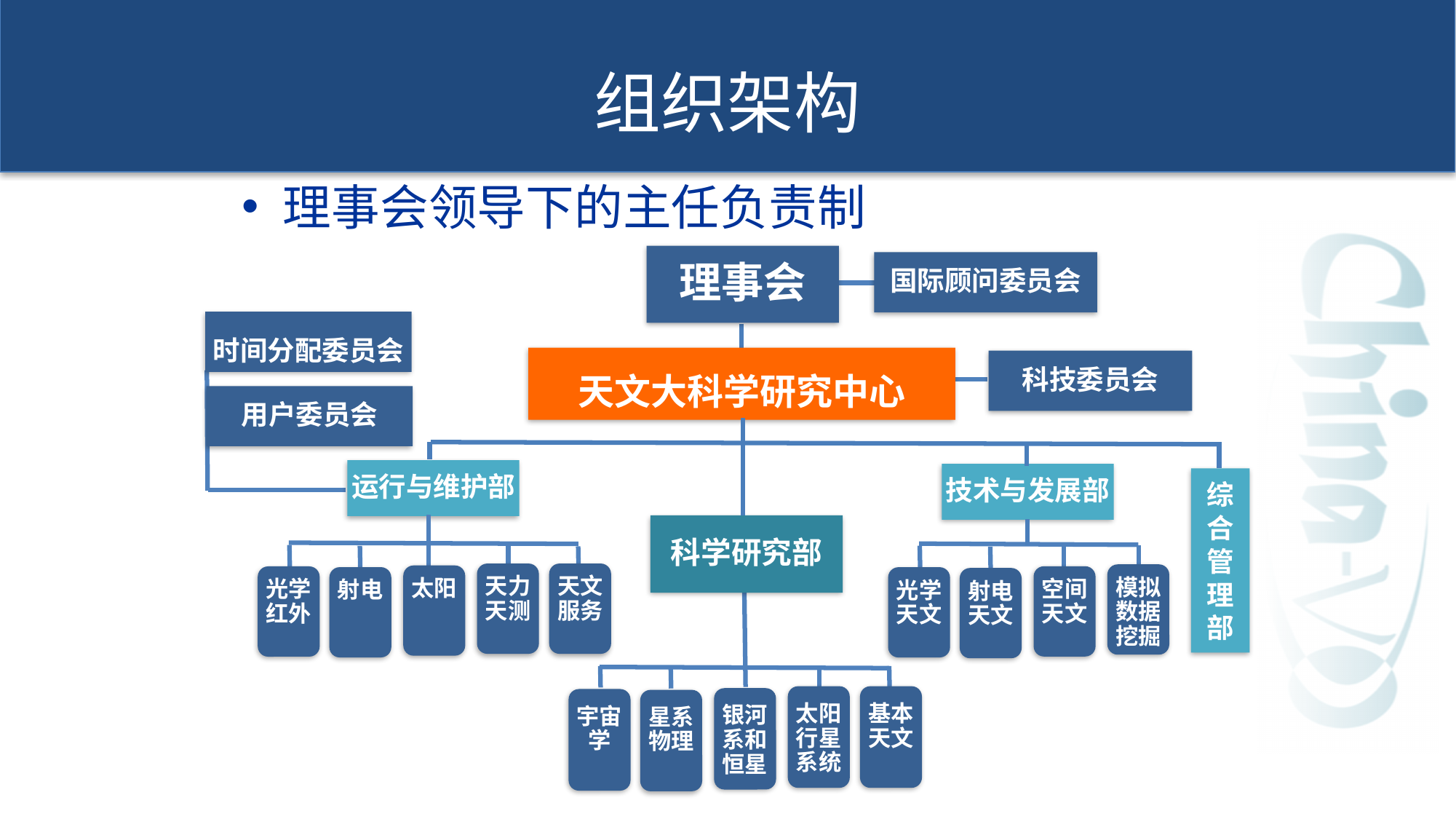

# 组织架构
理事会领导下的主任负责制
理事会
国际顾问委员会
时间分配委员会
天文大科学研究中心
科技委员会
用户委员会
运行与维护部
技术与发展部
综
合
管
理
部
科学研究部
天力天测
天文服务
模拟数据挖掘
太阳
空间天文
光学红外
射电
光学天文
射电天文
太阳行星系统
基本天文
银河系和恒星
宇宙学
星系物理